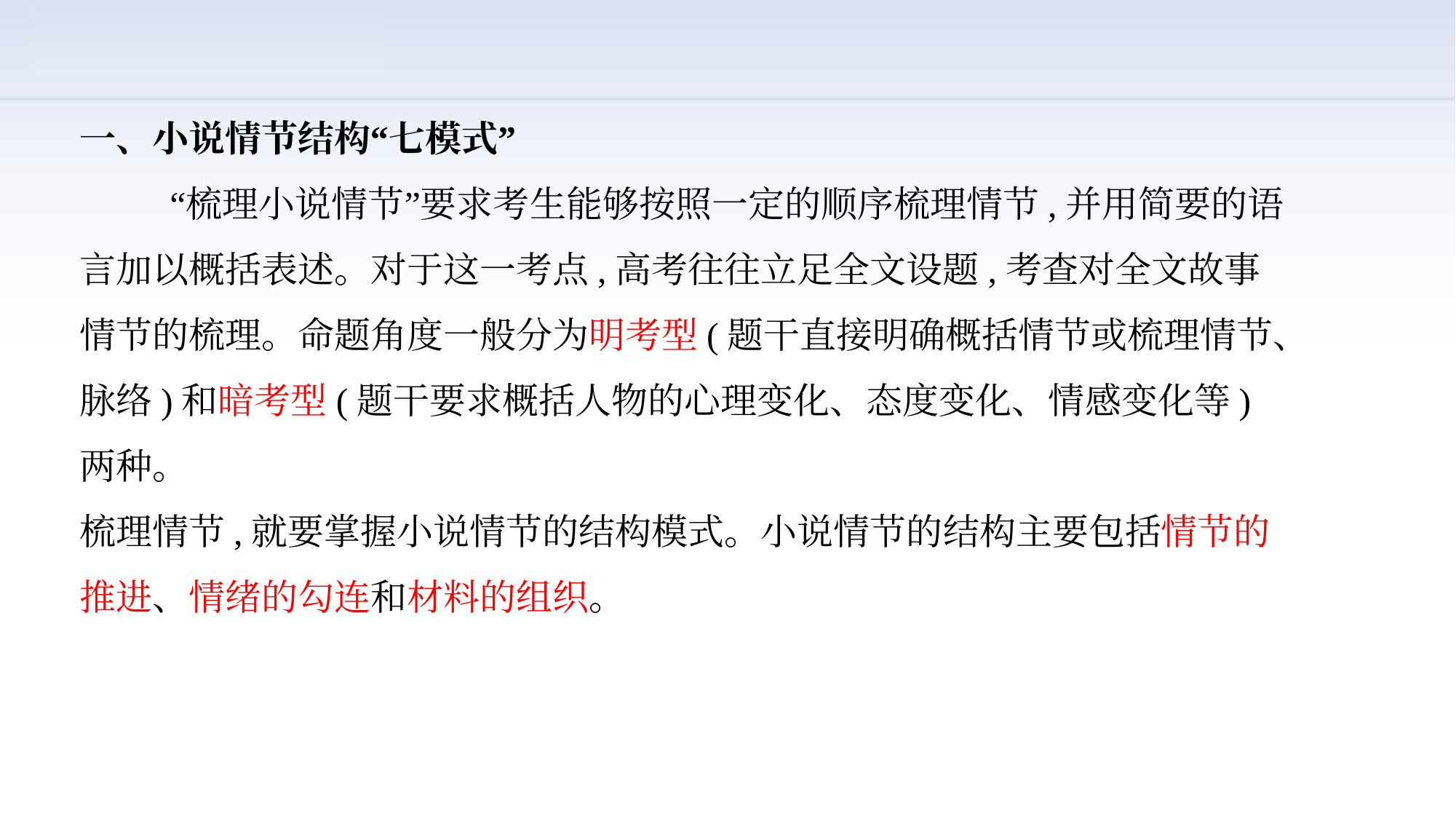

一、小说情节结构“七模式”
 　　“梳理小说情节”要求考生能够按照一定的顺序梳理情节,并用简要的语言加以概括表述。对于这一考点,高考往往立足全文设题,考查对全文故事情节的梳理。命题角度一般分为明考型(题干直接明确概括情节或梳理情节、脉络)和暗考型(题干要求概括人物的心理变化、态度变化、情感变化等)两种。
梳理情节,就要掌握小说情节的结构模式。小说情节的结构主要包括情节的推进、情绪的勾连和材料的组织。